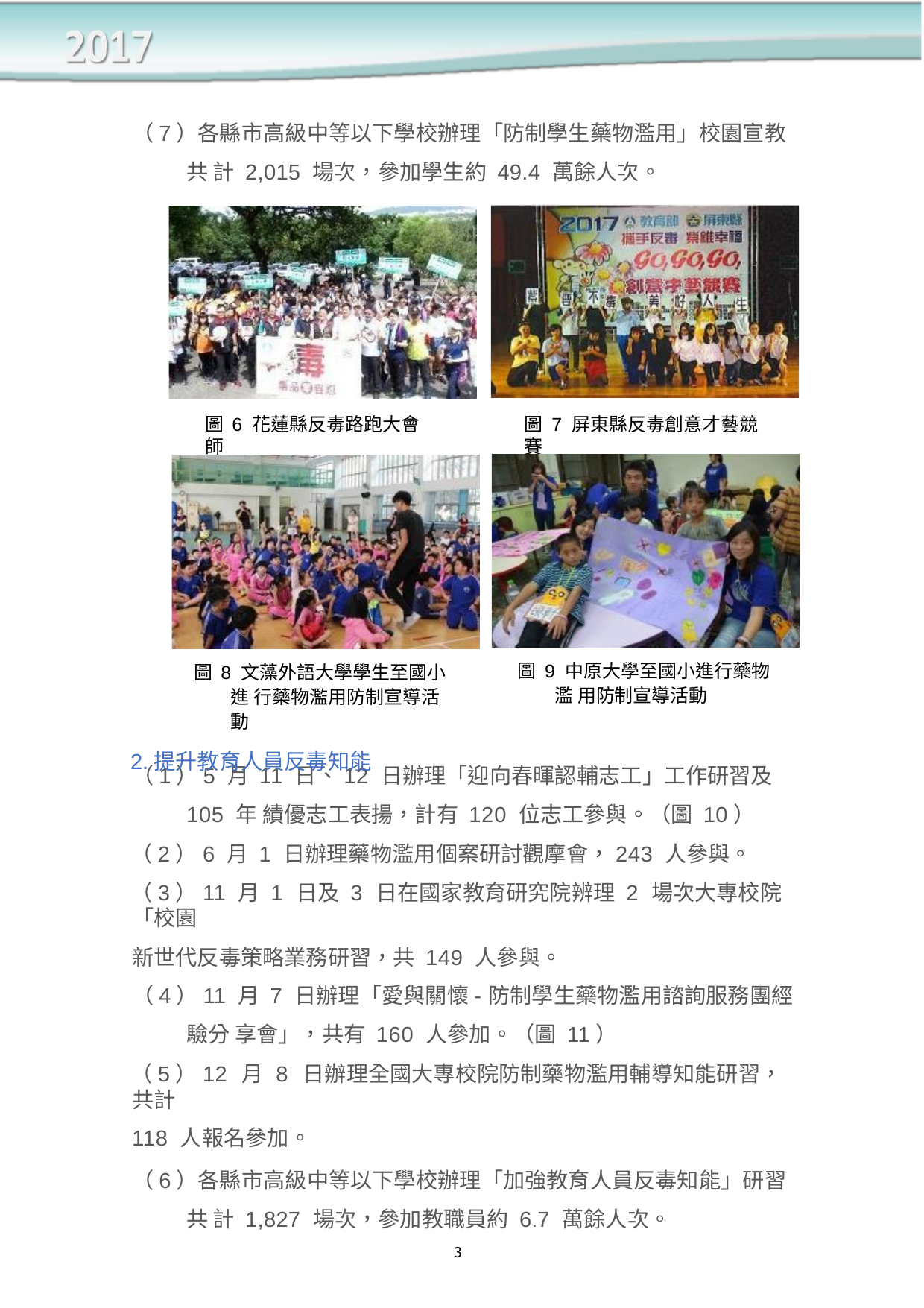

（7）各縣市高級中等以下學校辦理「防制學生藥物濫用」校園宣教共 計 2,015 場次，參加學生約 49.4 萬餘人次。

圖 6 花蓮縣反毒路跑大會師
圖 7 屏東縣反毒創意才藝競賽

圖 9 中原大學至國小進行藥物濫 用防制宣導活動
圖 8 文藻外語大學學生至國小進 行藥物濫用防制宣導活動
2.提升教育人員反毒知能

（1）5 月 11 日、12 日辦理「迎向春暉認輔志工」工作研習及 105 年 績優志工表揚，計有 120 位志工參與。（圖 10）
（2）6 月 1 日辦理藥物濫用個案研討觀摩會，243 人參與。
（3）11 月 1 日及 3 日在國家教育研究院辨理 2 場次大專校院「校園
新世代反毒策略業務研習，共 149 人參與。
（4）11 月 7 日辦理「愛與關懷-防制學生藥物濫用諮詢服務團經驗分 享會」，共有 160 人參加。（圖 11）
（5）12 月 8 日辦理全國大專校院防制藥物濫用輔導知能研習，共計
118 人報名參加。
（6）各縣市高級中等以下學校辦理「加強教育人員反毒知能」研習共 計 1,827 場次，參加教職員約 6.7 萬餘人次。
3